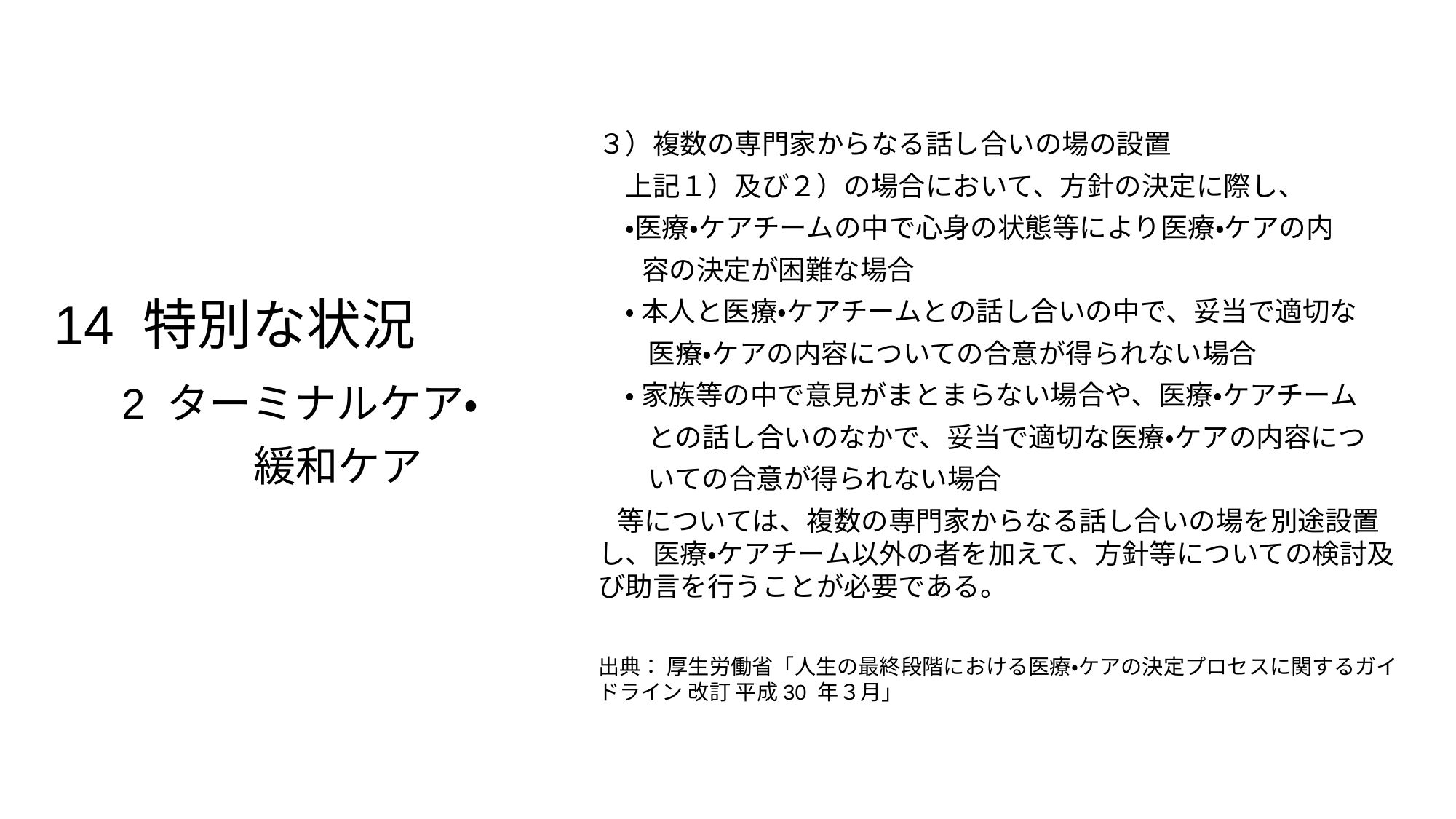

３）複数の専門家からなる話し合いの場の設置
　上記１）及び２）の場合において、方針の決定に際し、
　・医療・ケアチームの中で心身の状態等により医療・ケアの内
      容の決定が困難な場合
　・ 本人と医療・ケアチームとの話し合いの中で、妥当で適切な
       医療・ケアの内容についての合意が得られない場合
　・ 家族等の中で意見がまとまらない場合や、医療・ケアチーム
       との話し合いのなかで、妥当で適切な医療・ケアの内容につ
       いての合意が得られない場合
  等については、複数の専門家からなる話し合いの場を別途設置し、医療・ケアチーム以外の者を加えて、方針等についての検討及び助言を行うことが必要である。

出典： 厚生労働省「人生の最終段階における医療・ケアの決定プロセスに関するガイドライン 改訂 平成30 年３月」
14 特別な状況
　2 ターミナルケア・
                    緩和ケア